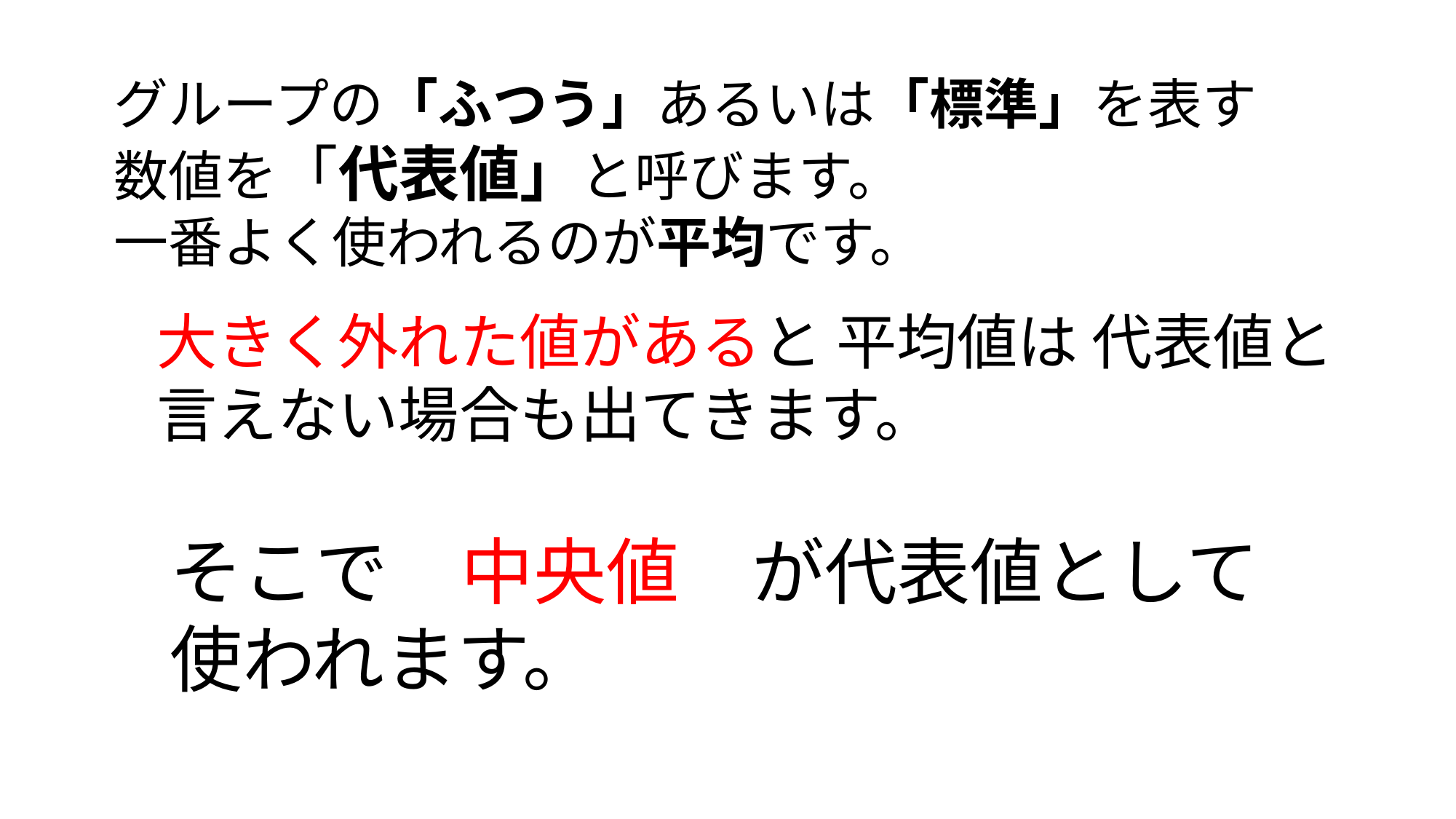

グループの「ふつう」あるいは「標準」を表す数値を「代表値」と呼びます。
一番よく使われるのが平均です。
大きく外れた値があると 平均値は 代表値と言えない場合も出てきます。
そこで　中央値　が代表値として使われます。